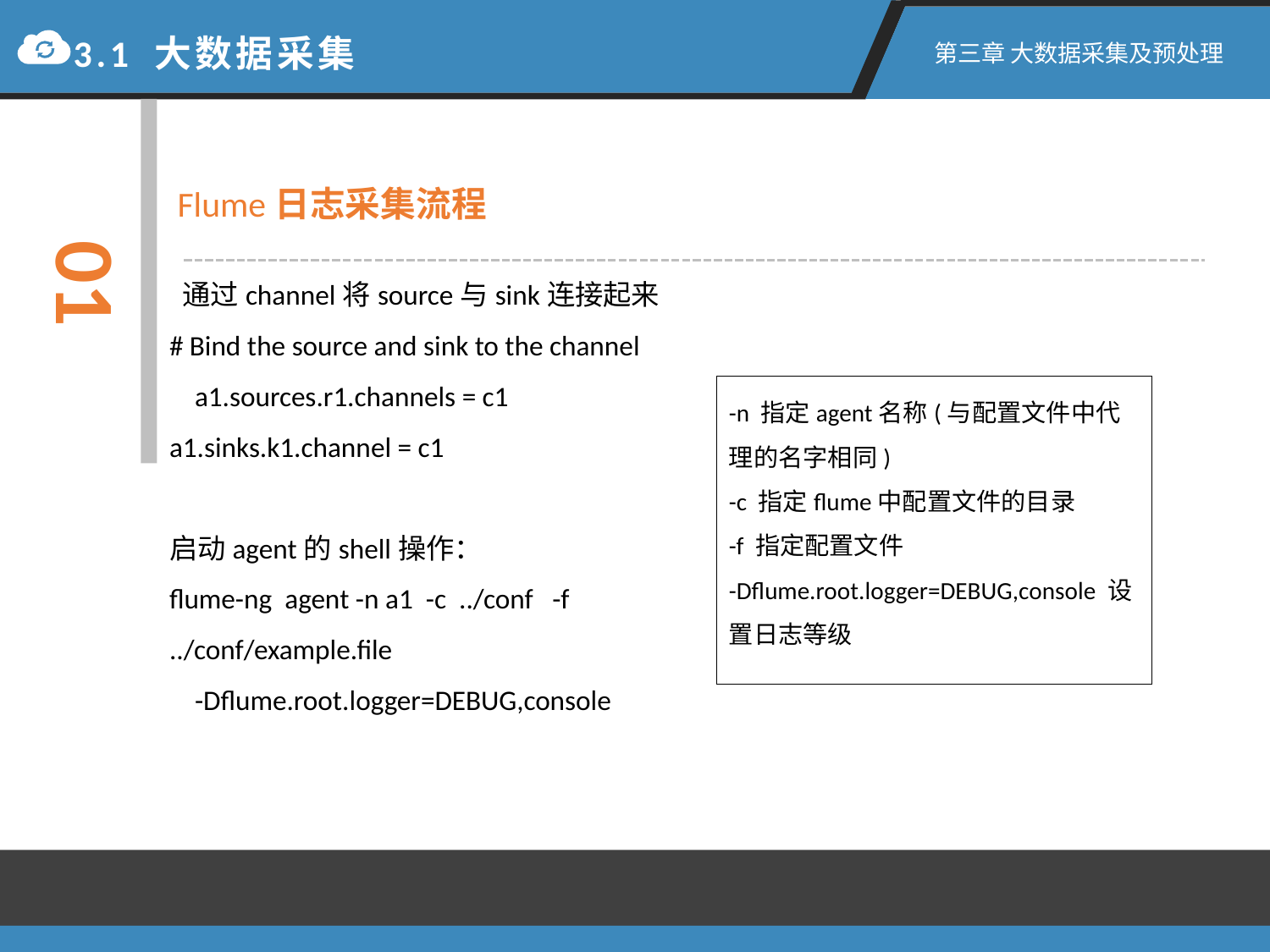

3.1 大数据采集

第三章 大数据采集及预处理

01
 Flume日志采集流程
 通过channel将source与sink连接起来
# Bind the source and sink to the channel
    a1.sources.r1.channels = c1
a1.sinks.k1.channel = c1

启动agent的shell操作：
flume-ng  agent -n a1  -c  ../conf   -f  ../conf/example.file
    -Dflume.root.logger=DEBUG,console
-n 指定agent名称(与配置文件中代理的名字相同)
-c 指定flume中配置文件的目录
-f 指定配置文件
-Dflume.root.logger=DEBUG,console 设置日志等级